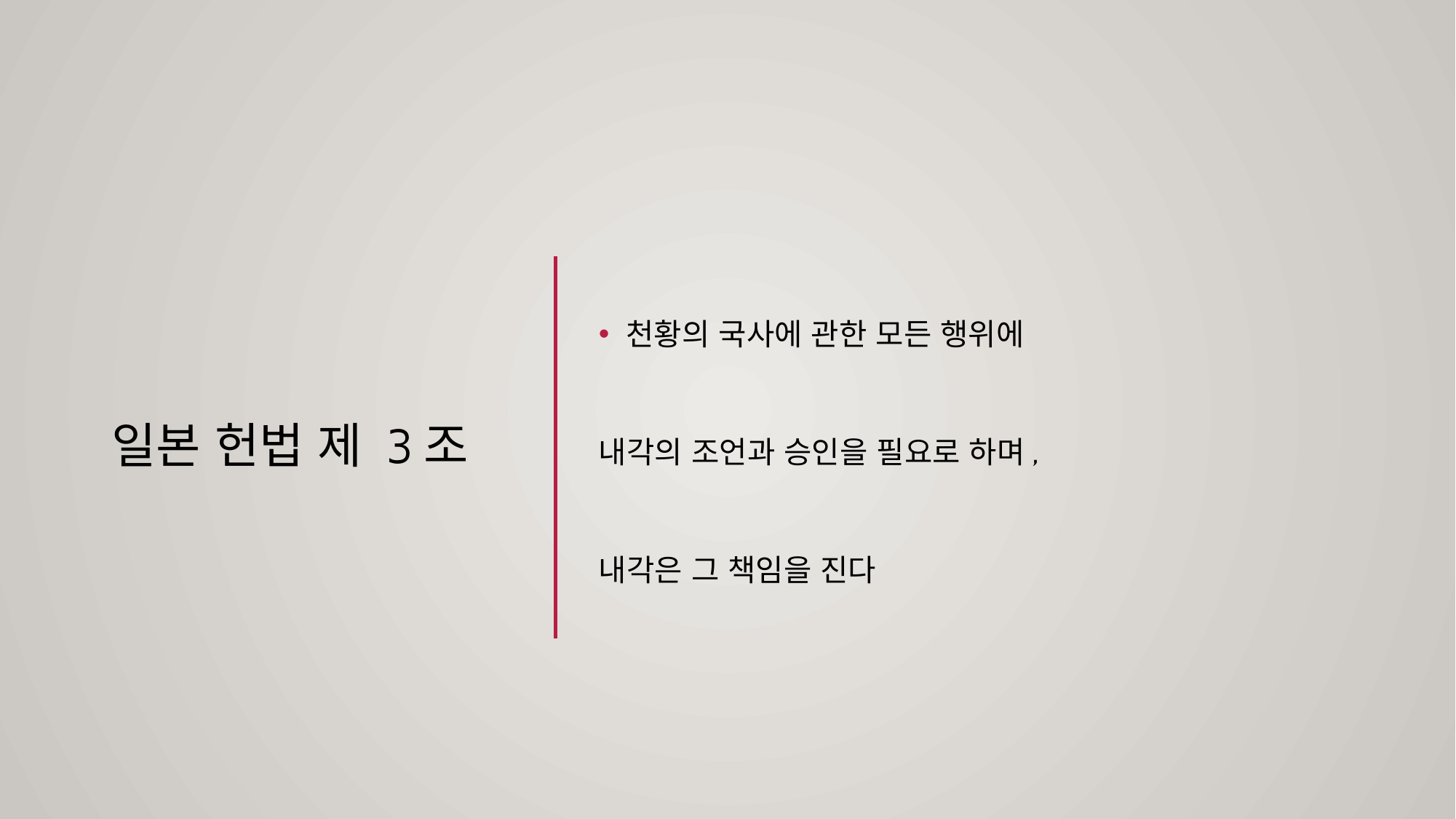

# 일본 헌법 제 3조
천황의 국사에 관한 모든 행위에

내각의 조언과 승인을 필요로 하며,

내각은 그 책임을 진다